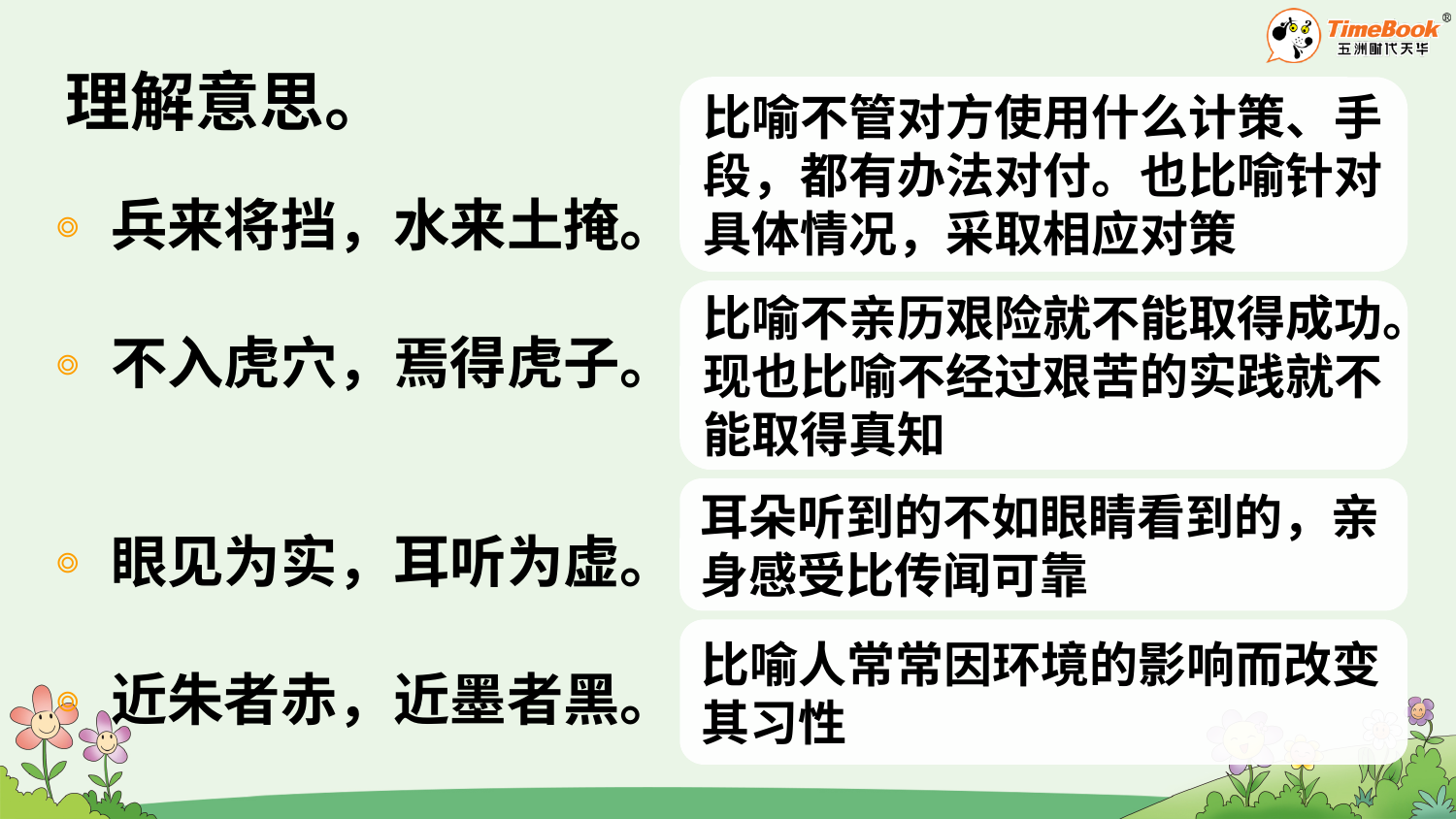

理解意思。
比喻不管对方使用什么计策、手段，都有办法对付。也比喻针对具体情况，采取相应对策
兵来将挡，水来土掩。
不入虎穴，焉得虎子。
比喻不亲历艰险就不能取得成功。现也比喻不经过艰苦的实践就不能取得真知
耳朵听到的不如眼睛看到的，亲身感受比传闻可靠
眼见为实，耳听为虚。
近朱者赤，近墨者黑。
比喻人常常因环境的影响而改变其习性